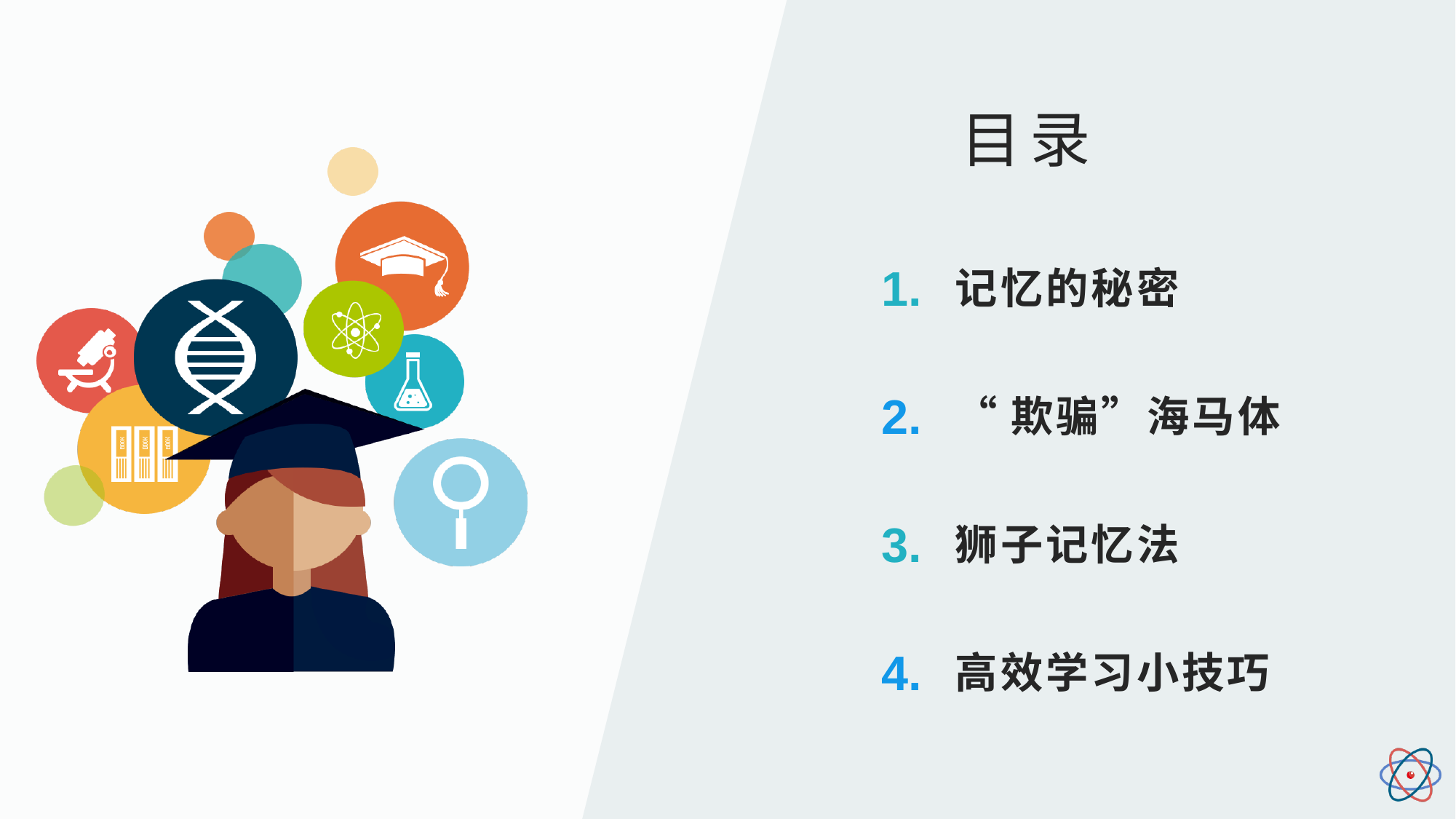

目录
记忆的秘密
1.
“欺骗”海马体
2.
狮子记忆法
3.
高效学习小技巧
4.